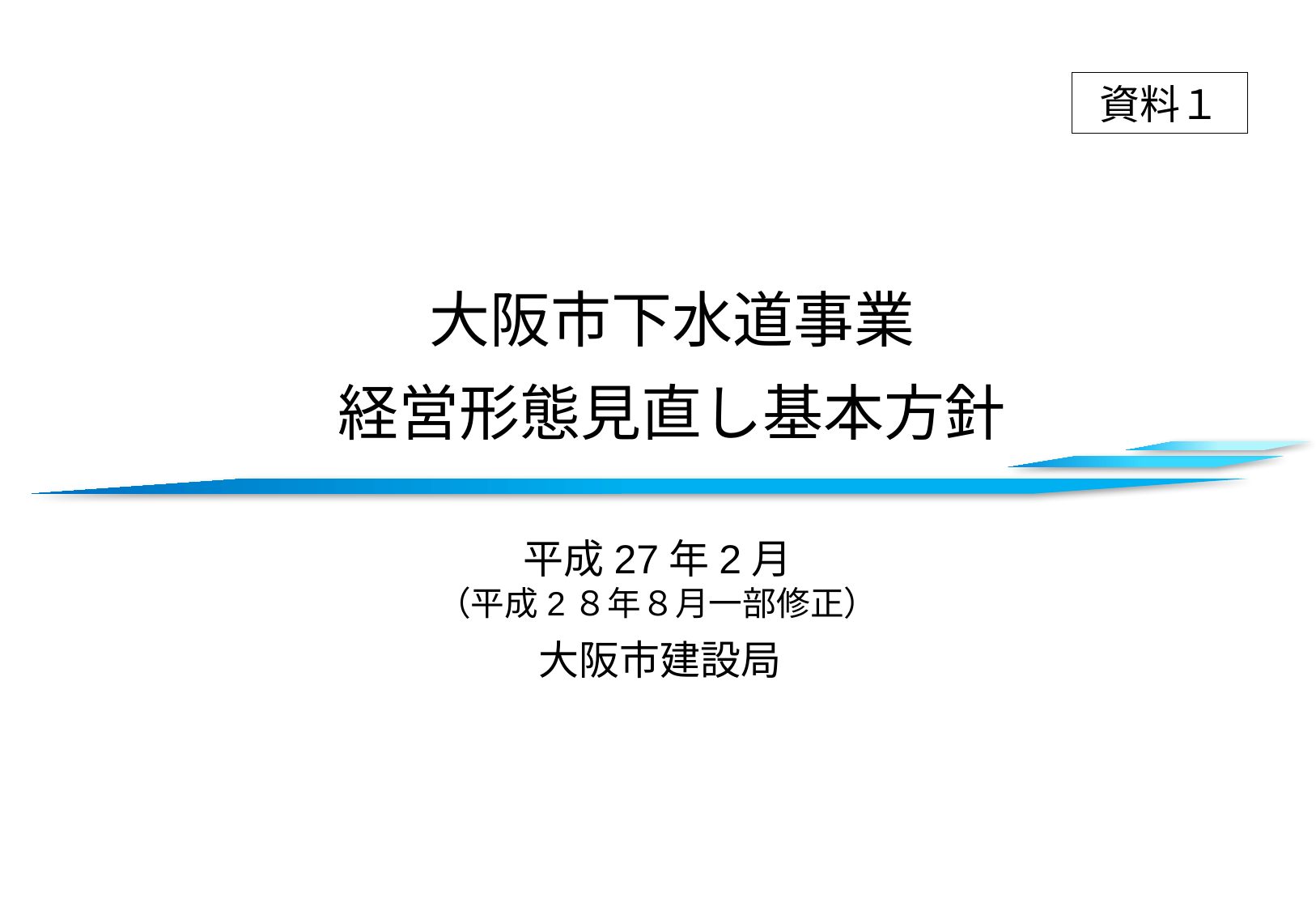

資料１
大阪市下水道事業

経営形態見直し基本方針

平成27年2月
（平成2８年８月一部修正）
大阪市建設局